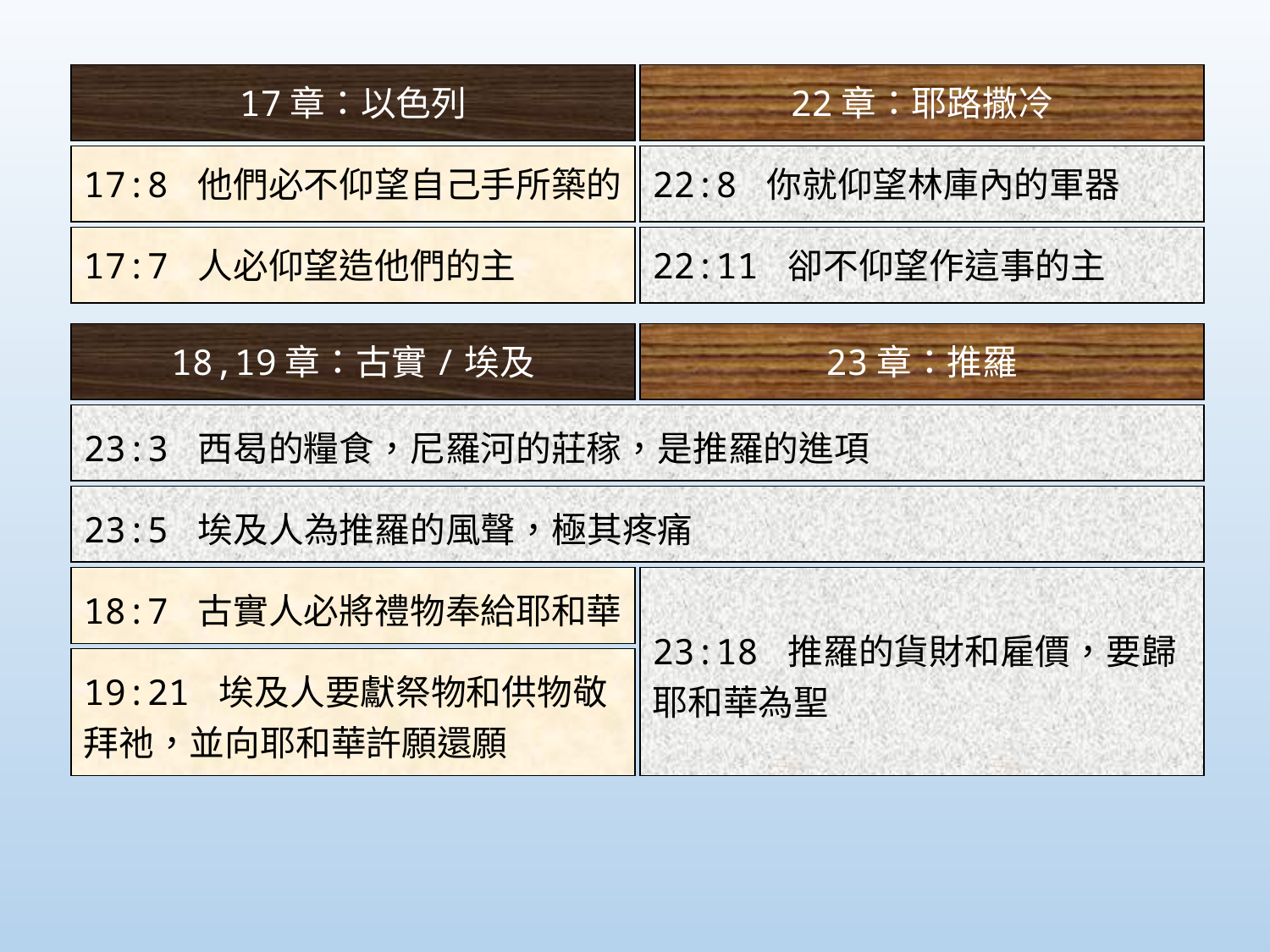

17章：以色列
22章：耶路撒冷
17:8 他們必不仰望自己手所築的
22:8 你就仰望林庫內的軍器
17:7 人必仰望造他們的主
22:11 卻不仰望作這事的主
18,19章：古實/埃及
23章：推羅
23:3 西曷的糧食，尼羅河的莊稼，是推羅的進項
23:5 埃及人為推羅的風聲，極其疼痛
23:18 推羅的貨財和雇價，要歸耶和華為聖
18:7 古實人必將禮物奉給耶和華
19:21 埃及人要獻祭物和供物敬拜祂，並向耶和華許願還願